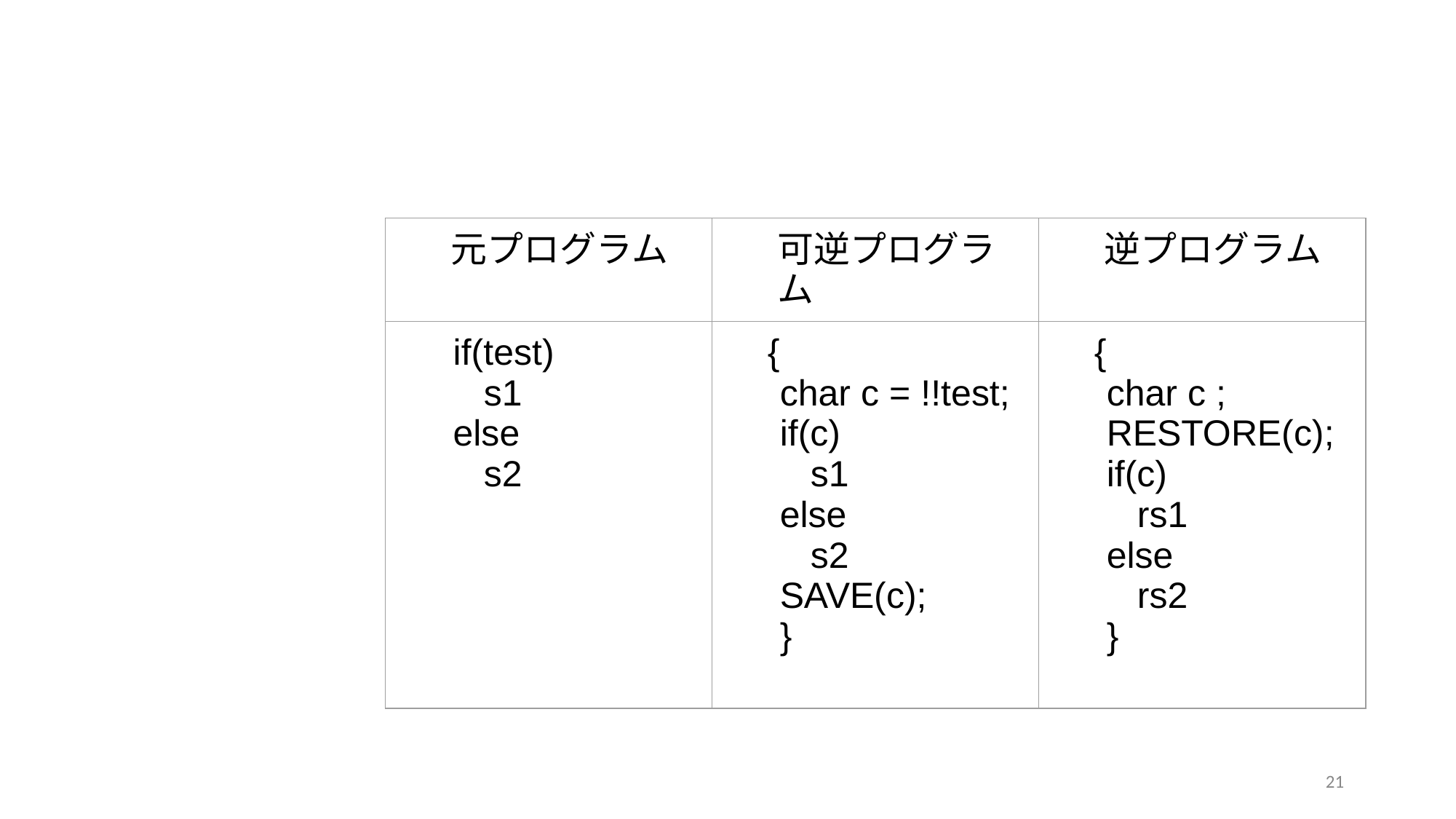

#

| 元プログラム | 可逆プログラム | 逆プログラム |
| --- | --- | --- |
| if(test) s1 else s2 | { char c = !!test; if(c) s1 else s2 SAVE(c); } | { char c ; RESTORE(c); if(c) rs1 else rs2 } |
21